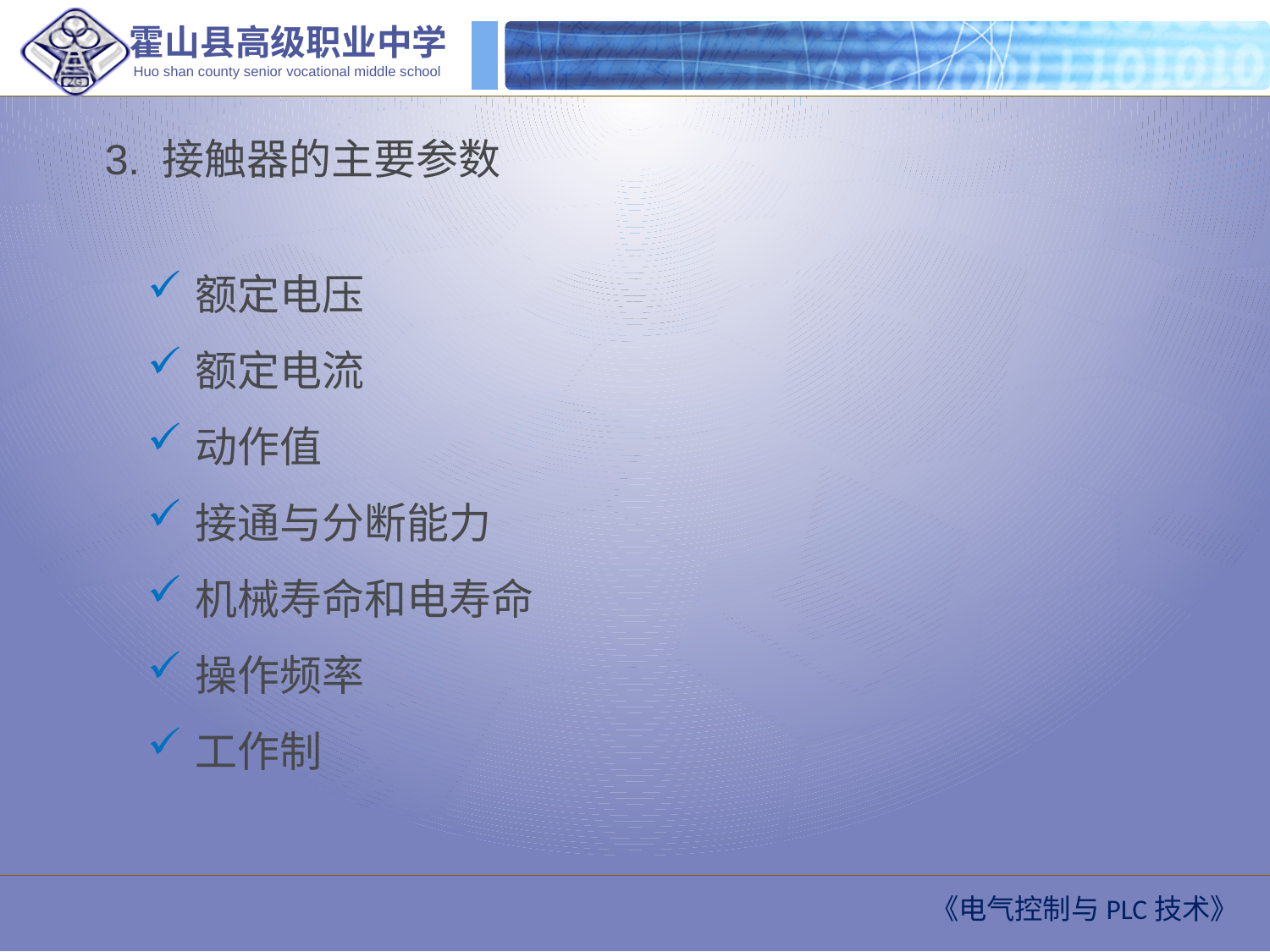

3. 接触器的主要参数
额定电压
额定电流
动作值
接通与分断能力
机械寿命和电寿命
操作频率
工作制